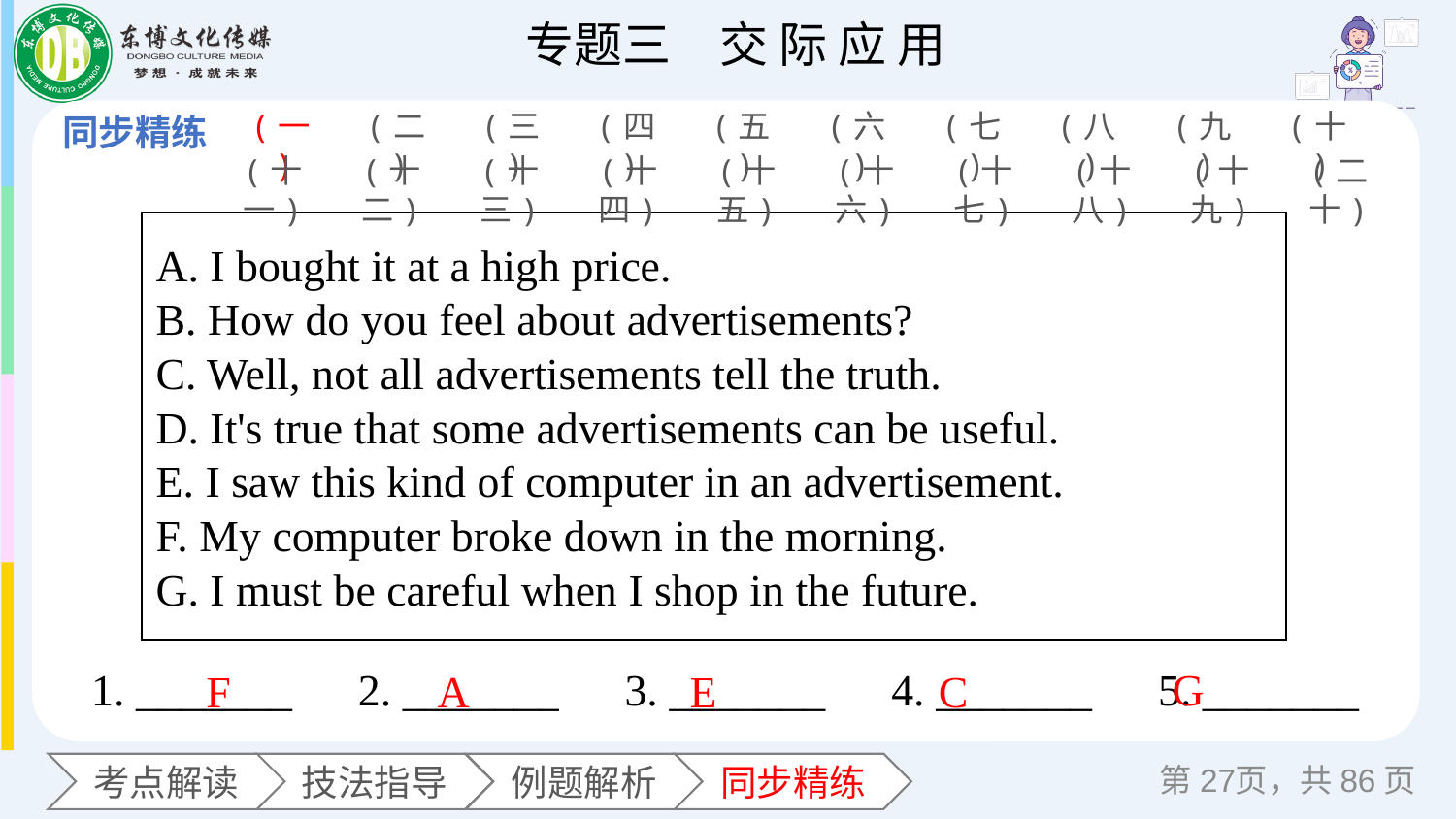

(一)
(二)
(三)
(四)
(五)
(六)
(七)
(八)
(九)
(十)
(十一)
(十二)
(十三)
(十四)
(十五)
(十六)
(十七)
(十八)
(十九)
(二十)
| A. I bought it at a high price. B. How do you feel about advertisements? C. Well, not all advertisements tell the truth. D. It's true that some advertisements can be useful. E. I saw this kind of computer in an advertisement. F. My computer broke down in the morning. G. I must be careful when I shop in the future. |
| --- |
1. _______　2. _______　3. _______　4. _______　5. _______
G
F
A
E
C
第27页，共86页